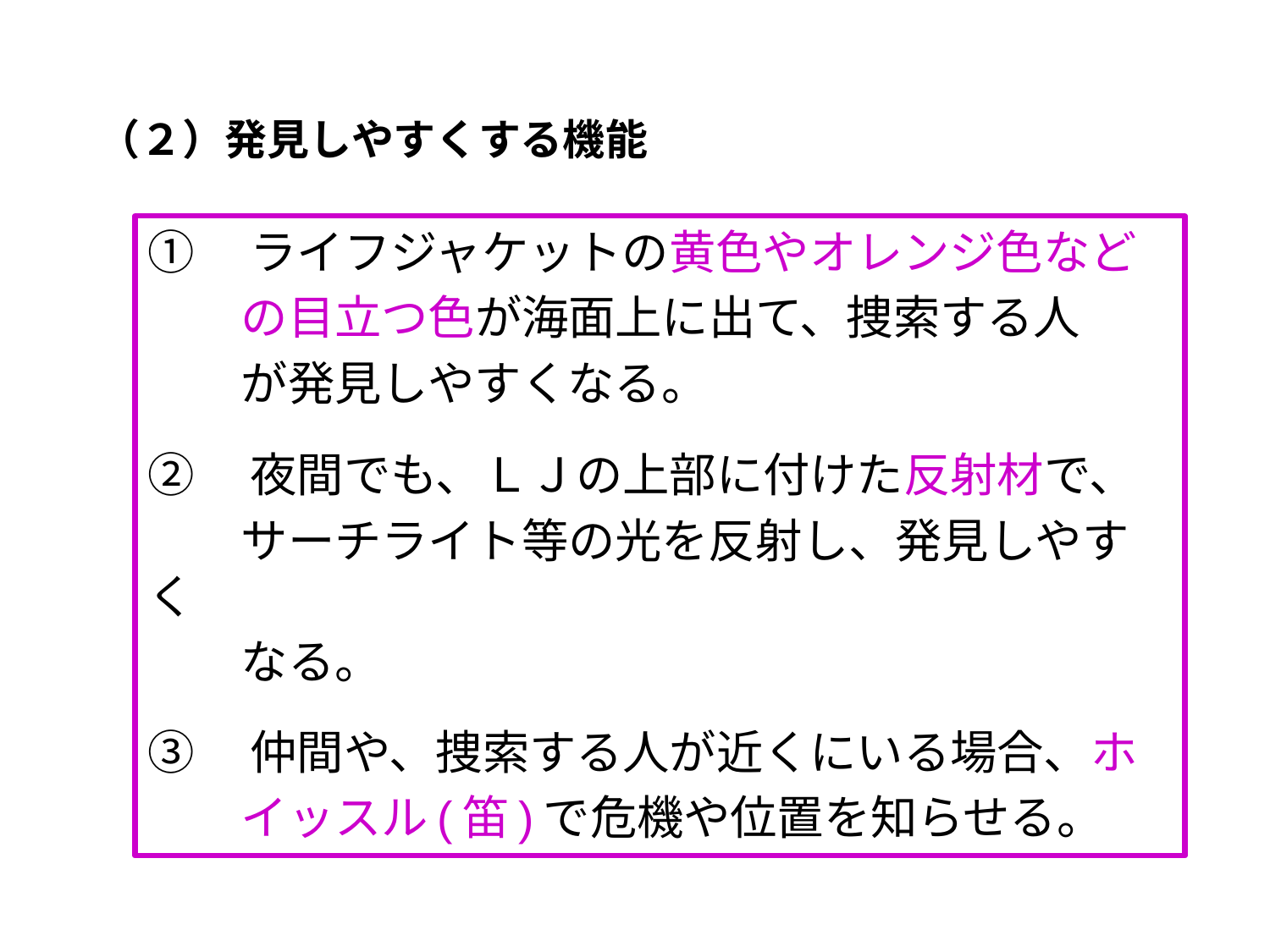

# （２）発見しやすくする機能
①　ライフジャケットの黄色やオレンジ色など
　　の目立つ色が海面上に出て、捜索する人
　　が発見しやすくなる。

②　夜間でも、ＬＪの上部に付けた反射材で、
　　サーチライト等の光を反射し、発見しやすく
　　なる。

③　仲間や、捜索する人が近くにいる場合、ホ
　　イッスル(笛)で危機や位置を知らせる。